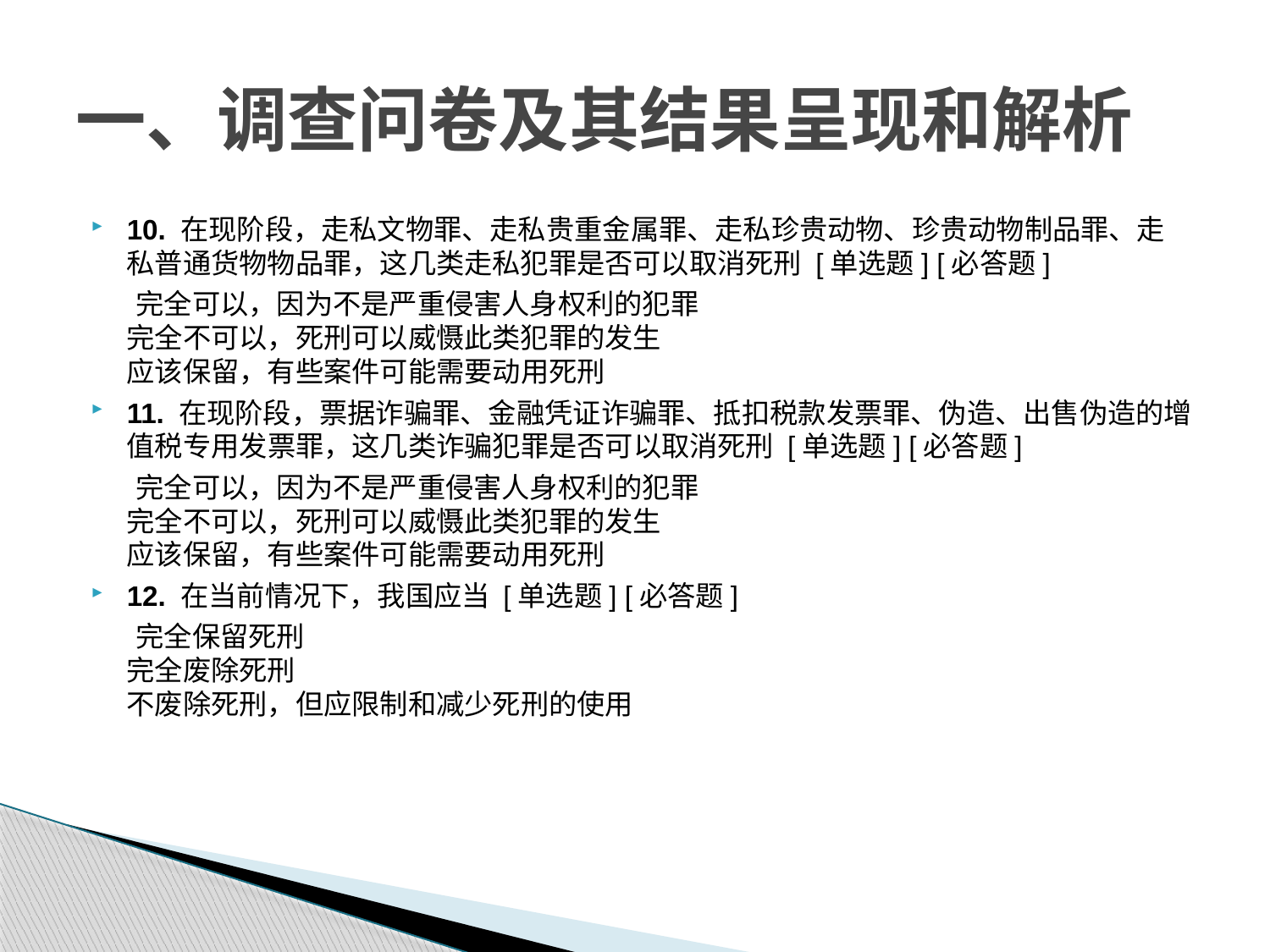

# 一、调查问卷及其结果呈现和解析
10. 在现阶段，走私文物罪、走私贵重金属罪、走私珍贵动物、珍贵动物制品罪、走私普通货物物品罪，这几类走私犯罪是否可以取消死刑 [单选题] [必答题]
      完全可以，因为不是严重侵害人身权利的犯罪
完全不可以，死刑可以威慑此类犯罪的发生
应该保留，有些案件可能需要动用死刑
11. 在现阶段，票据诈骗罪、金融凭证诈骗罪、抵扣税款发票罪、伪造、出售伪造的增值税专用发票罪，这几类诈骗犯罪是否可以取消死刑 [单选题] [必答题]
      完全可以，因为不是严重侵害人身权利的犯罪
完全不可以，死刑可以威慑此类犯罪的发生
应该保留，有些案件可能需要动用死刑
12. 在当前情况下，我国应当 [单选题] [必答题]
      完全保留死刑
完全废除死刑
不废除死刑，但应限制和减少死刑的使用